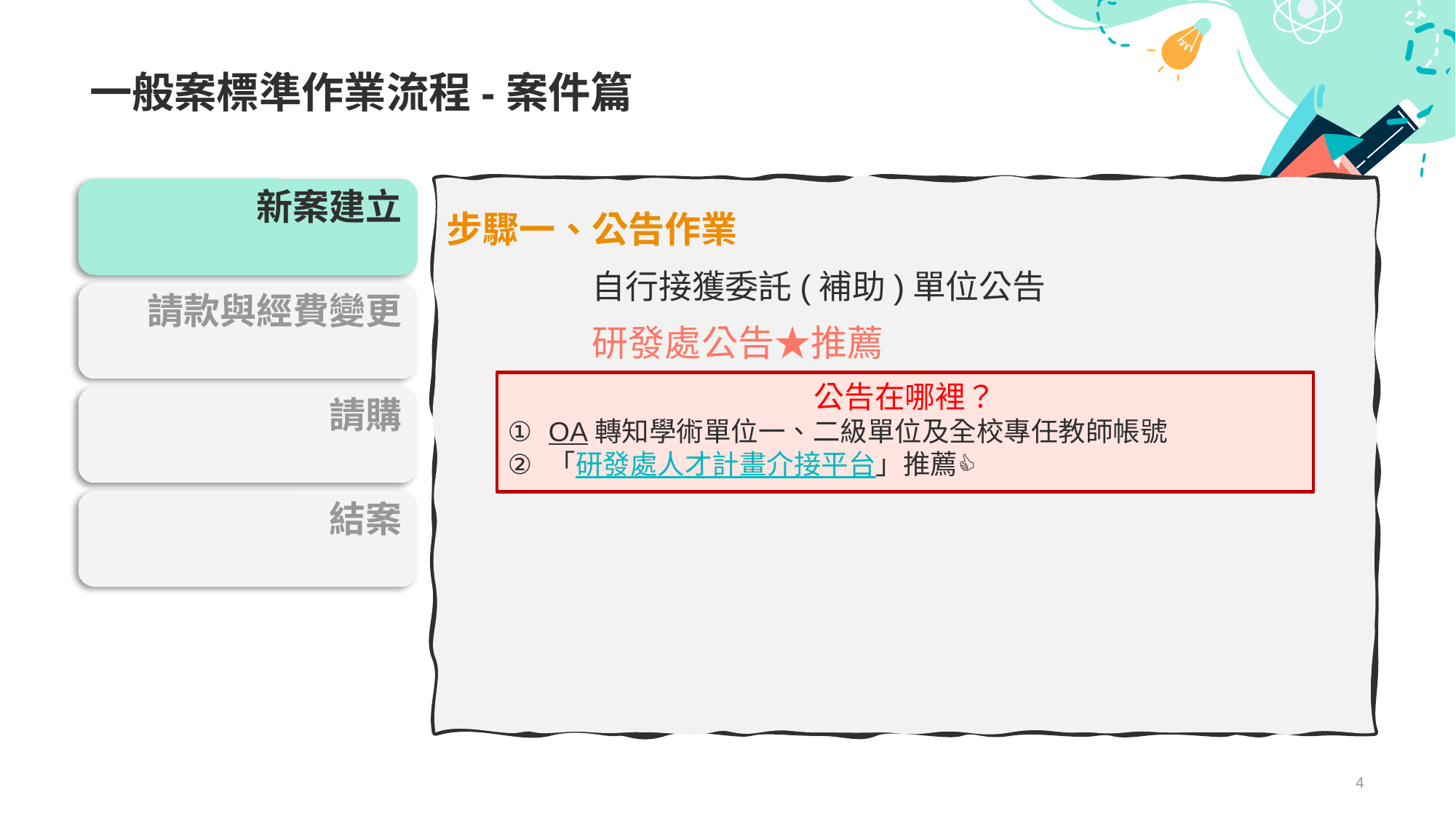

# 一般案標準作業流程-案件篇
步驟一、公告作業
自行接獲委託(補助)單位公告
研發處公告★推薦
新案建立
請款與經費變更
公告在哪裡？
OA轉知學術單位一、二級單位及全校專任教師帳號
「研發處人才計畫介接平台」推薦👍
請購
結案
4